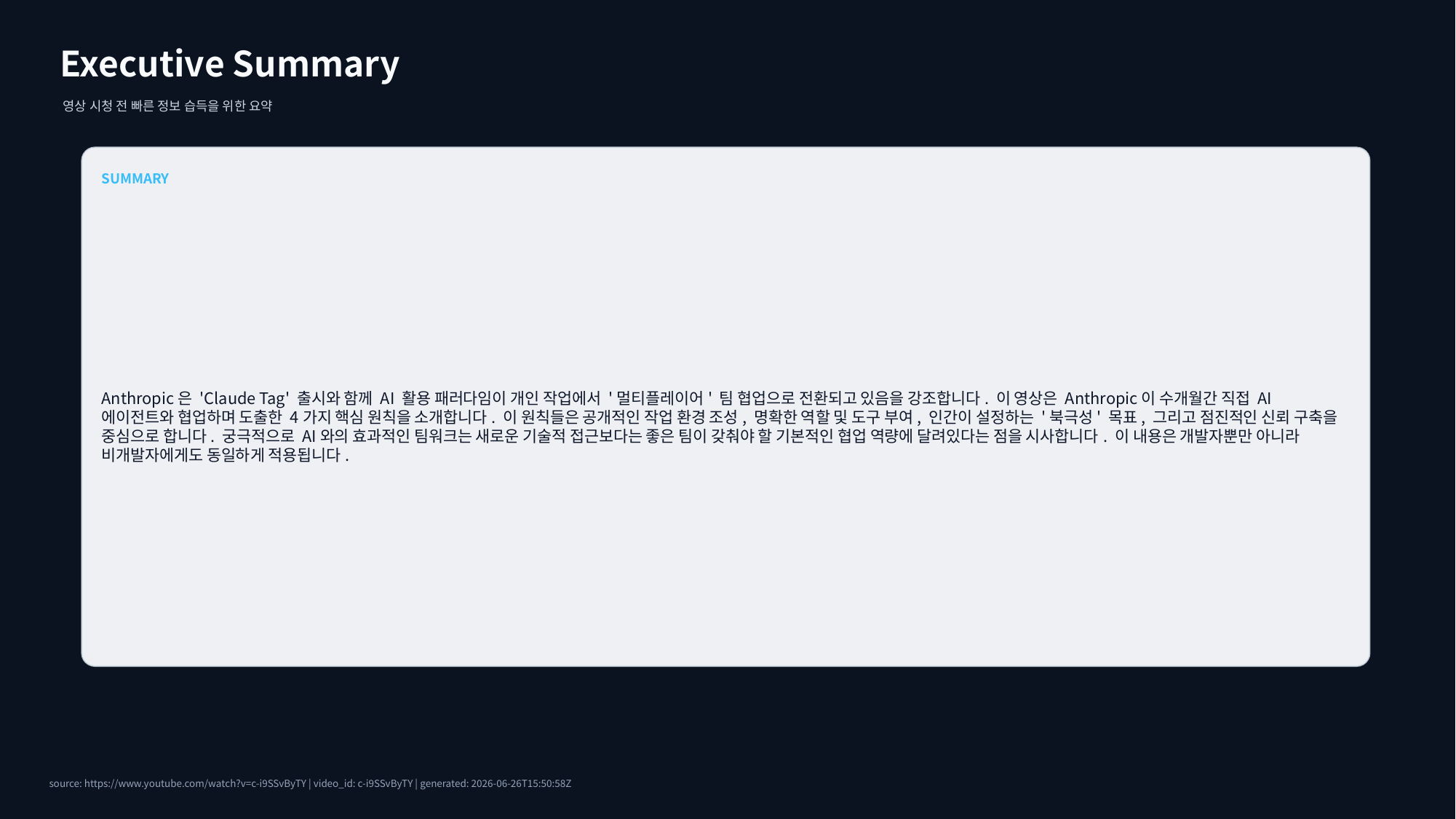

Executive Summary
영상 시청 전 빠른 정보 습득을 위한 요약

SUMMARY
Anthropic은 'Claude Tag' 출시와 함께 AI 활용 패러다임이 개인 작업에서 '멀티플레이어' 팀 협업으로 전환되고 있음을 강조합니다. 이 영상은 Anthropic이 수개월간 직접 AI 에이전트와 협업하며 도출한 4가지 핵심 원칙을 소개합니다. 이 원칙들은 공개적인 작업 환경 조성, 명확한 역할 및 도구 부여, 인간이 설정하는 '북극성' 목표, 그리고 점진적인 신뢰 구축을 중심으로 합니다. 궁극적으로 AI와의 효과적인 팀워크는 새로운 기술적 접근보다는 좋은 팀이 갖춰야 할 기본적인 협업 역량에 달려있다는 점을 시사합니다. 이 내용은 개발자뿐만 아니라 비개발자에게도 동일하게 적용됩니다.
source: https://www.youtube.com/watch?v=c-i9SSvByTY | video_id: c-i9SSvByTY | generated: 2026-06-26T15:50:58Z